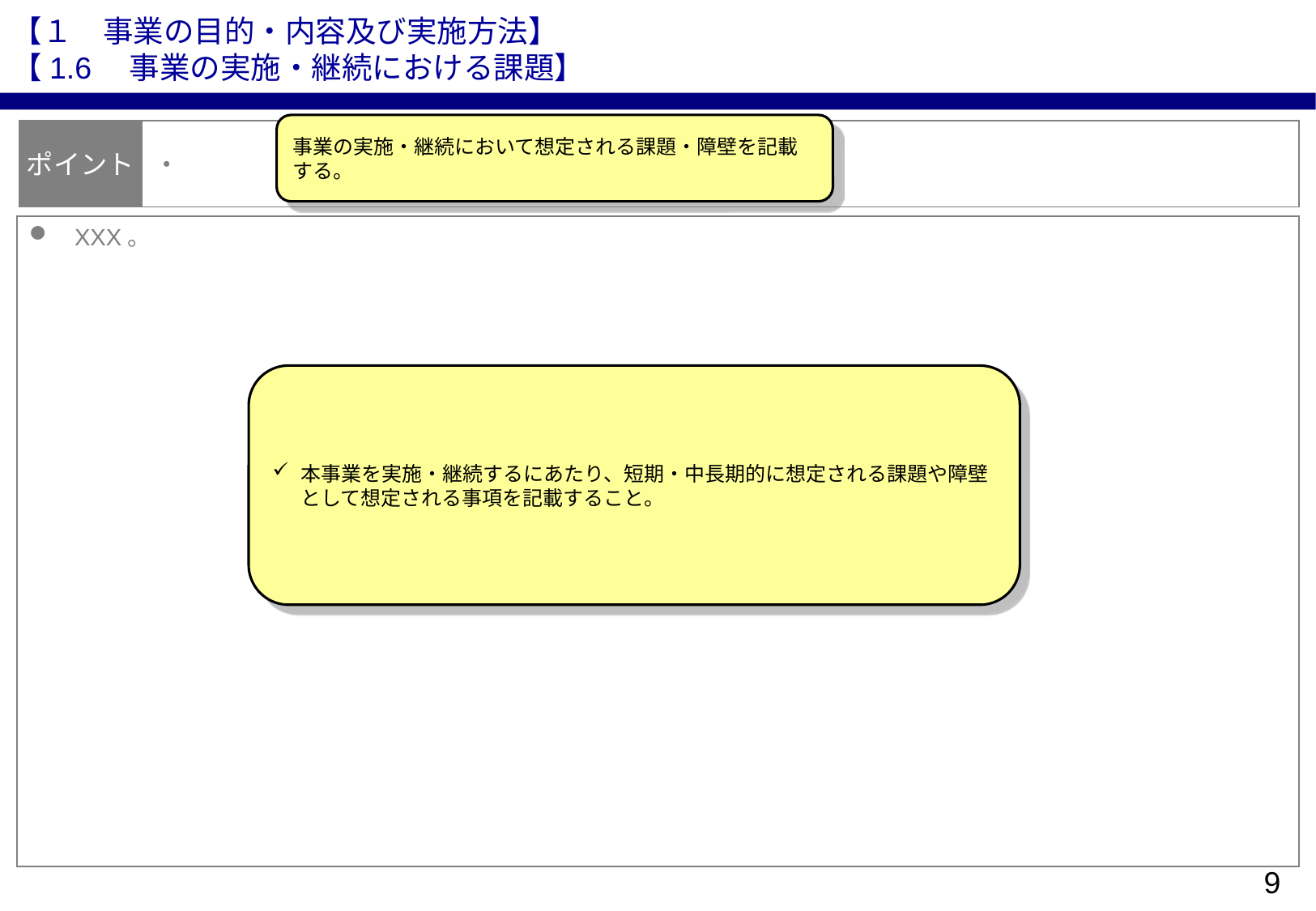

【１　事業の目的・内容及び実施方法】
【1.6　事業の実施・継続における課題】
事業の実施・継続において想定される課題・障壁を記載する。
ポイント
・	XXX。
XXX。
本事業を実施・継続するにあたり、短期・中長期的に想定される課題や障壁として想定される事項を記載すること。